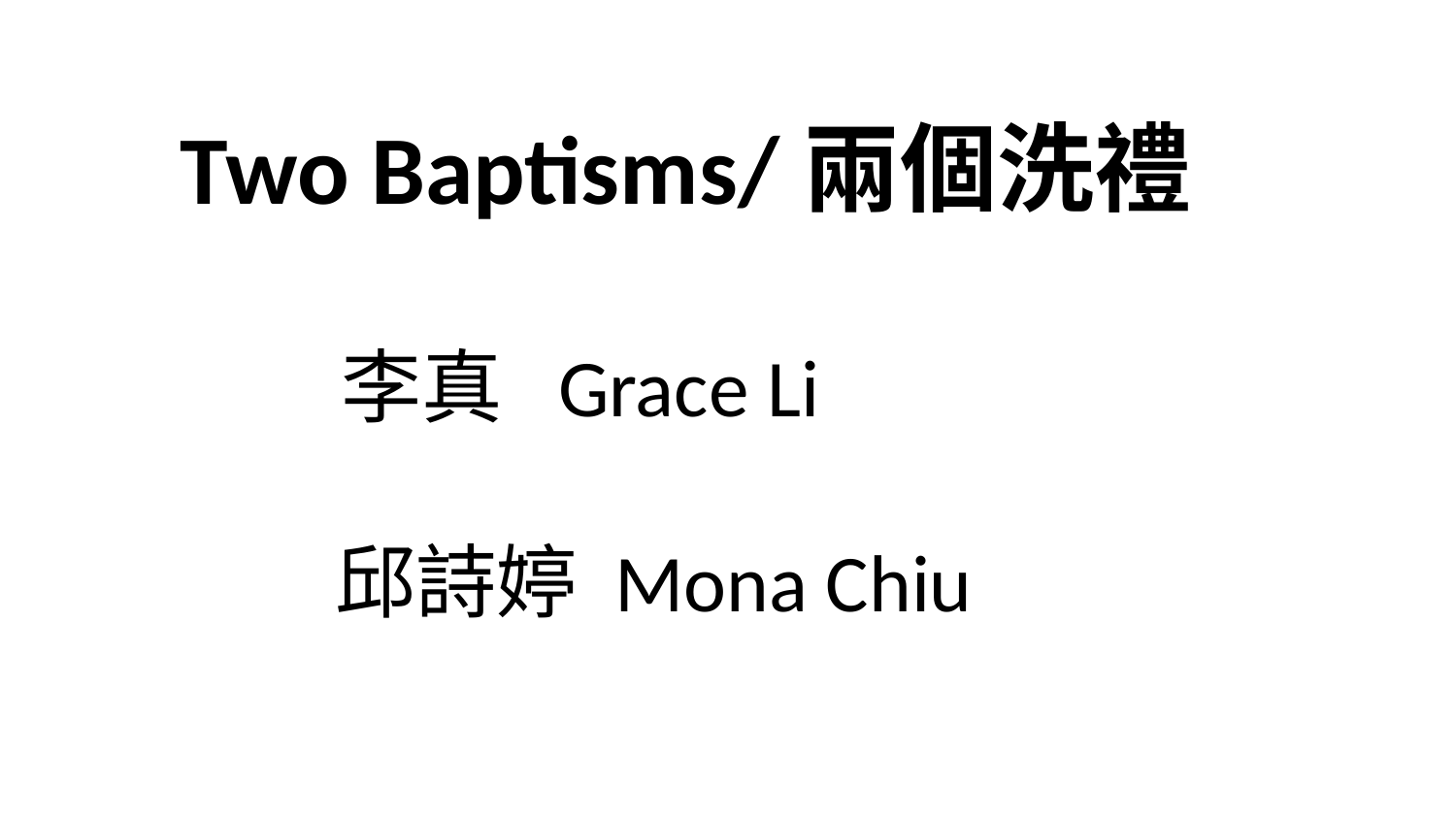

Two Baptisms/兩個洗禮
李真  Grace Li
邱詩婷 Mona Chiu